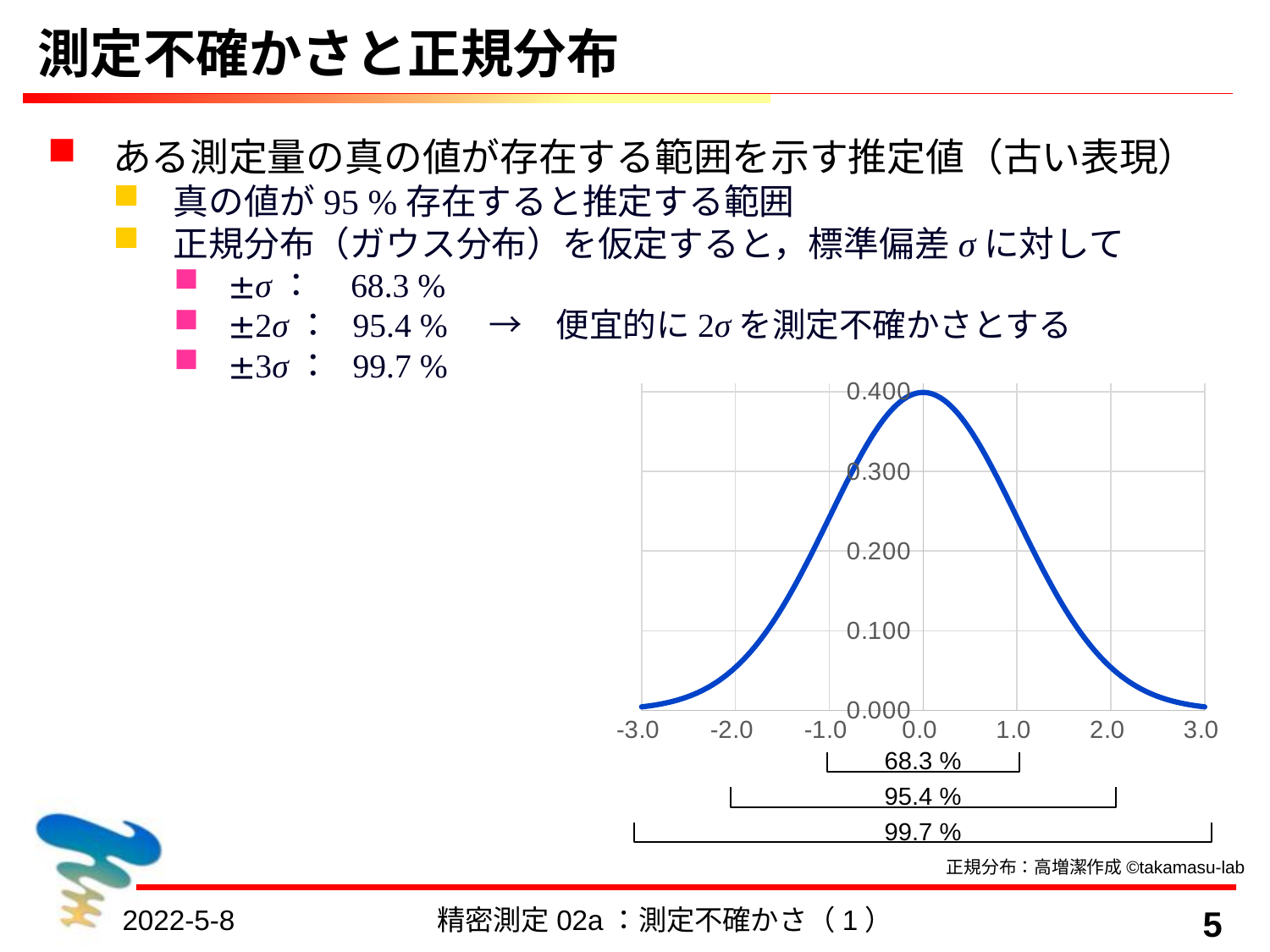

# 測定不確かさと正規分布
ある測定量の真の値が存在する範囲を示す推定値（古い表現）
真の値が95 %存在すると推定する範囲
正規分布（ガウス分布）を仮定すると，標準偏差σに対して
±σ：    68.3 %
±2σ：  95.4 %　→　便宜的に2σを測定不確かさとする
±3σ：  99.7 %

### Chart

| Category |  |
|---|---|
68.3 %

95.4 %

99.7 %

正規分布：高増潔作成©takamasu-lab
2022-5-8
精密測定02a：測定不確かさ（1）
5